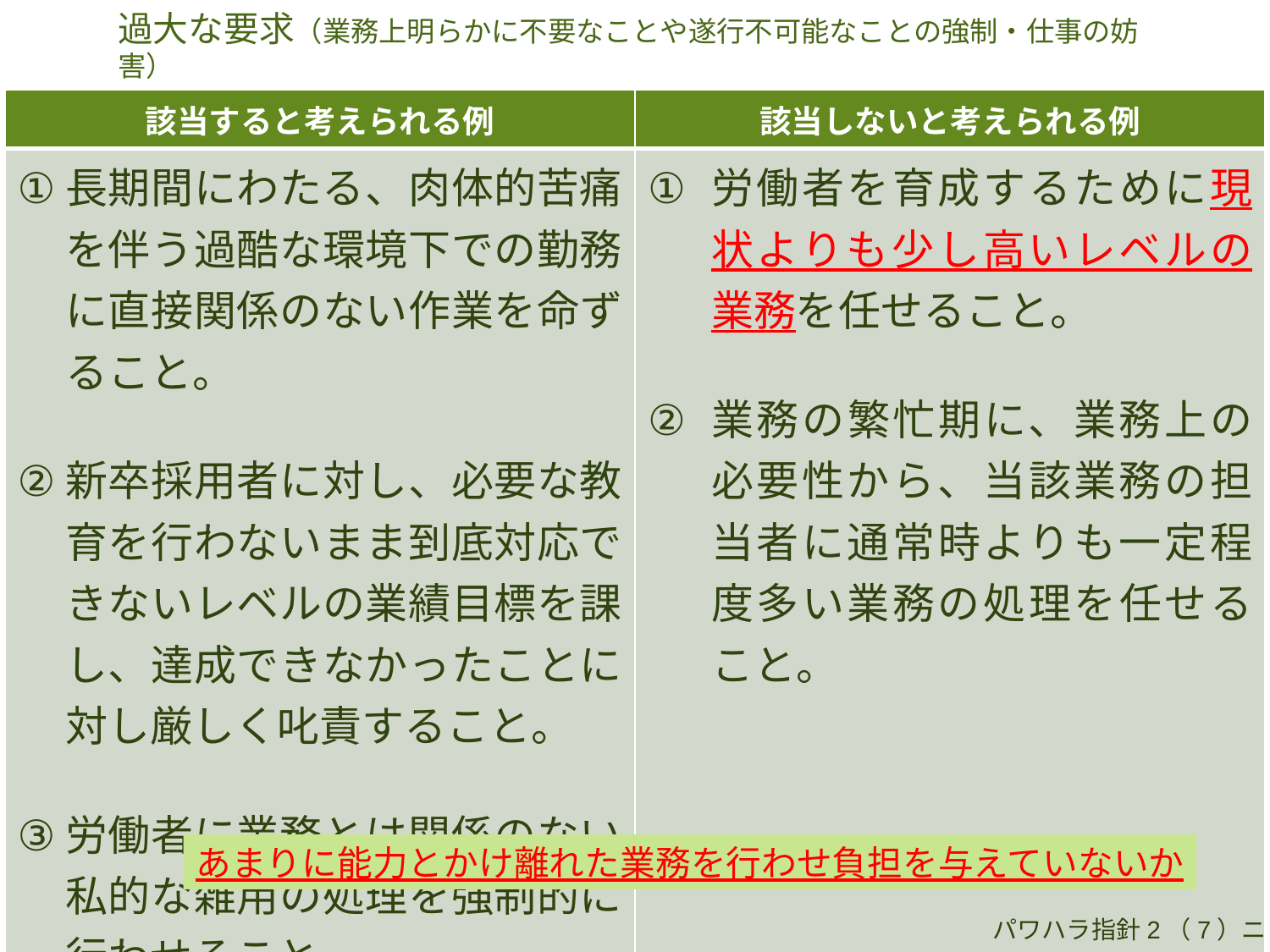

過大な要求（業務上明らかに不要なことや遂行不可能なことの強制・仕事の妨害）
| 該当すると考えられる例 | 該当しないと考えられる例 |
| --- | --- |
| 長期間にわたる、肉体的苦痛を伴う過酷な環境下での勤務に直接関係のない作業を命ずること。 新卒採用者に対し、必要な教育を行わないまま到底対応できないレベルの業績目標を課し、達成できなかったことに対し厳しく叱責すること。 労働者に業務とは関係のない私的な雑用の処理を強制的に行わせること。 | 労働者を育成するために現状よりも少し高いレベルの業務を任せること。 業務の繁忙期に、業務上の必要性から、当該業務の担当者に通常時よりも一定程度多い業務の処理を任せること。 |
あまりに能力とかけ離れた業務を行わせ負担を与えていないか
パワハラ指針2（7）ニ